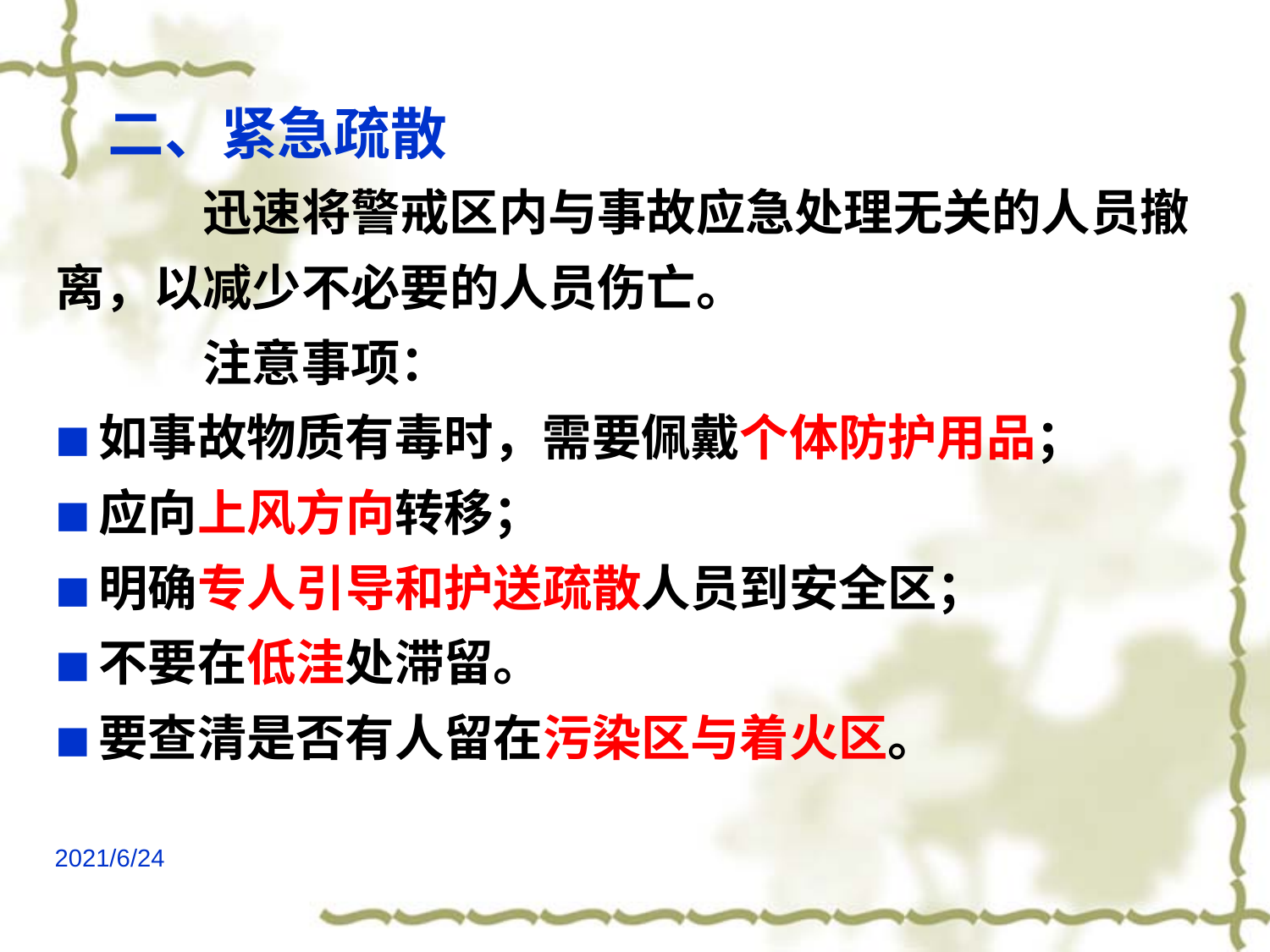

# 二、紧急疏散
　　　迅速将警戒区内与事故应急处理无关的人员撤
离，以减少不必要的人员伤亡。
　　　注意事项：
■如事故物质有毒时，需要佩戴个体防护用品；
■应向上风方向转移；
■明确专人引导和护送疏散人员到安全区；
■不要在低洼处滞留。
■要查清是否有人留在污染区与着火区。

2021/6/24